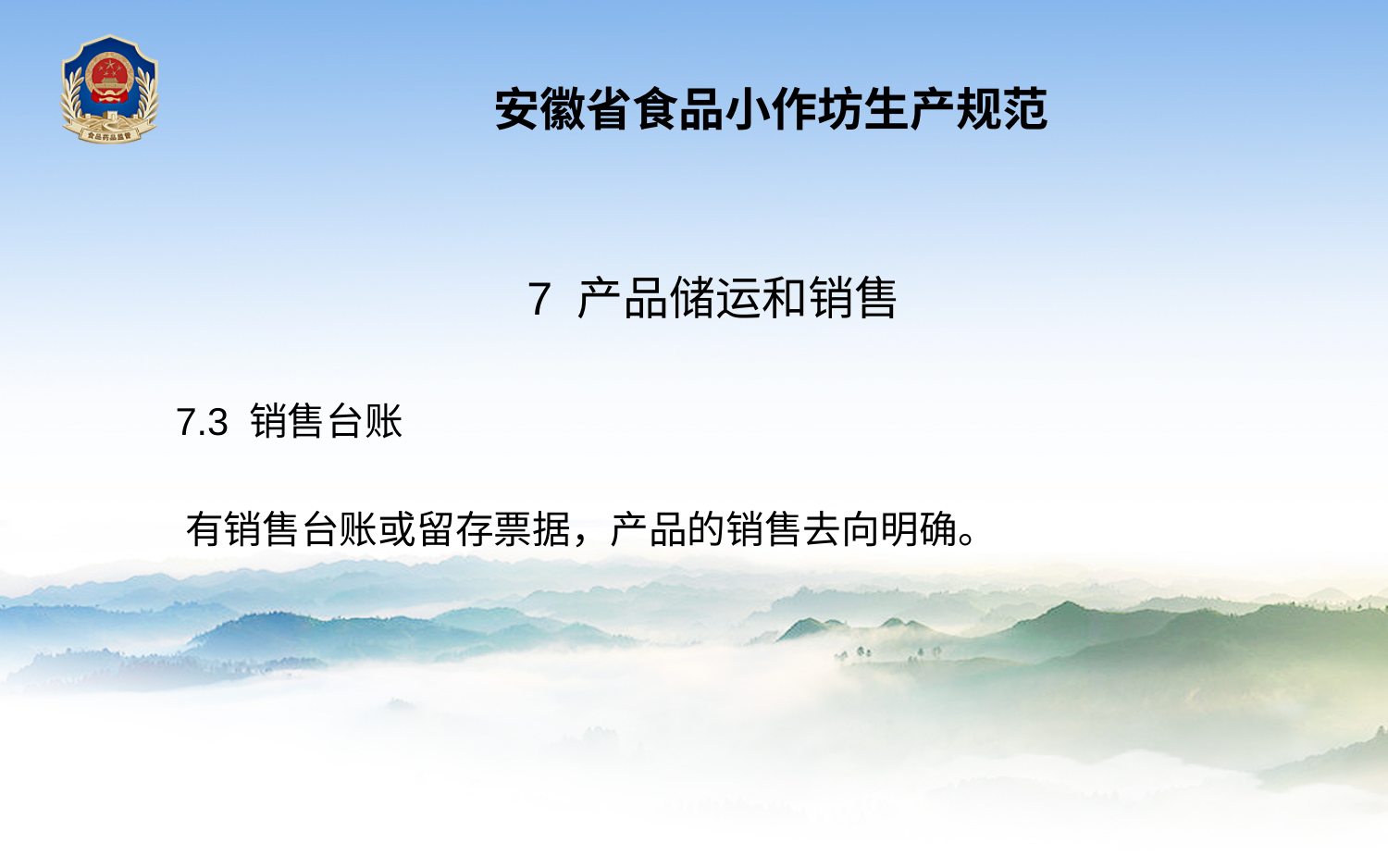

安徽省食品小作坊生产规范

7 产品储运和销售

    7.3 销售台账

     有销售台账或留存票据，产品的销售去向明确。